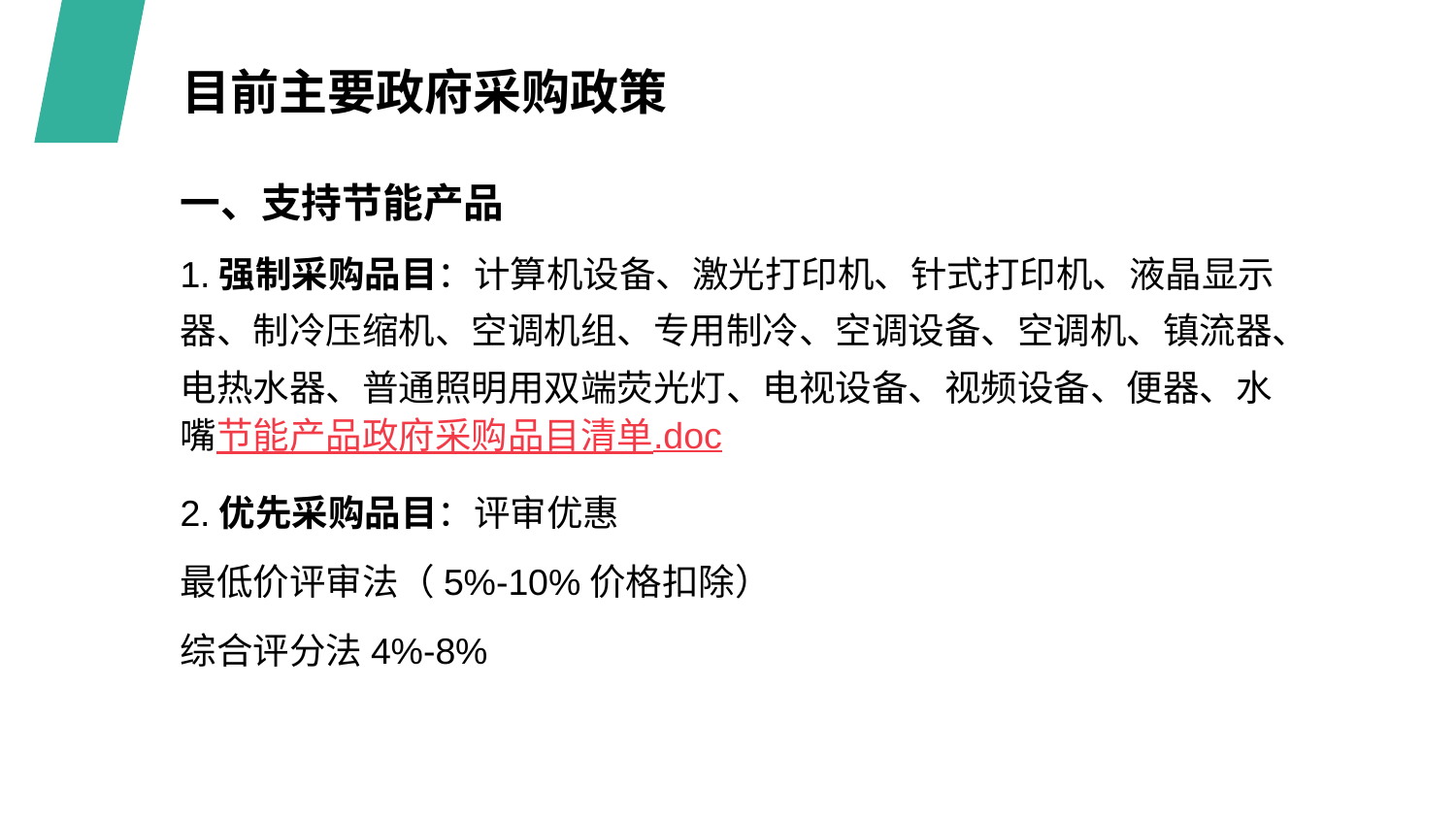

目前主要政府采购政策
一、支持节能产品
1.强制采购品目：计算机设备、激光打印机、针式打印机、液晶显示器、制冷压缩机、空调机组、专用制冷、空调设备、空调机、镇流器、电热水器、普通照明用双端荧光灯、电视设备、视频设备、便器、水嘴节能产品政府采购品目清单.doc
2.优先采购品目：评审优惠
最低价评审法（5%-10%价格扣除）
综合评分法4%-8%